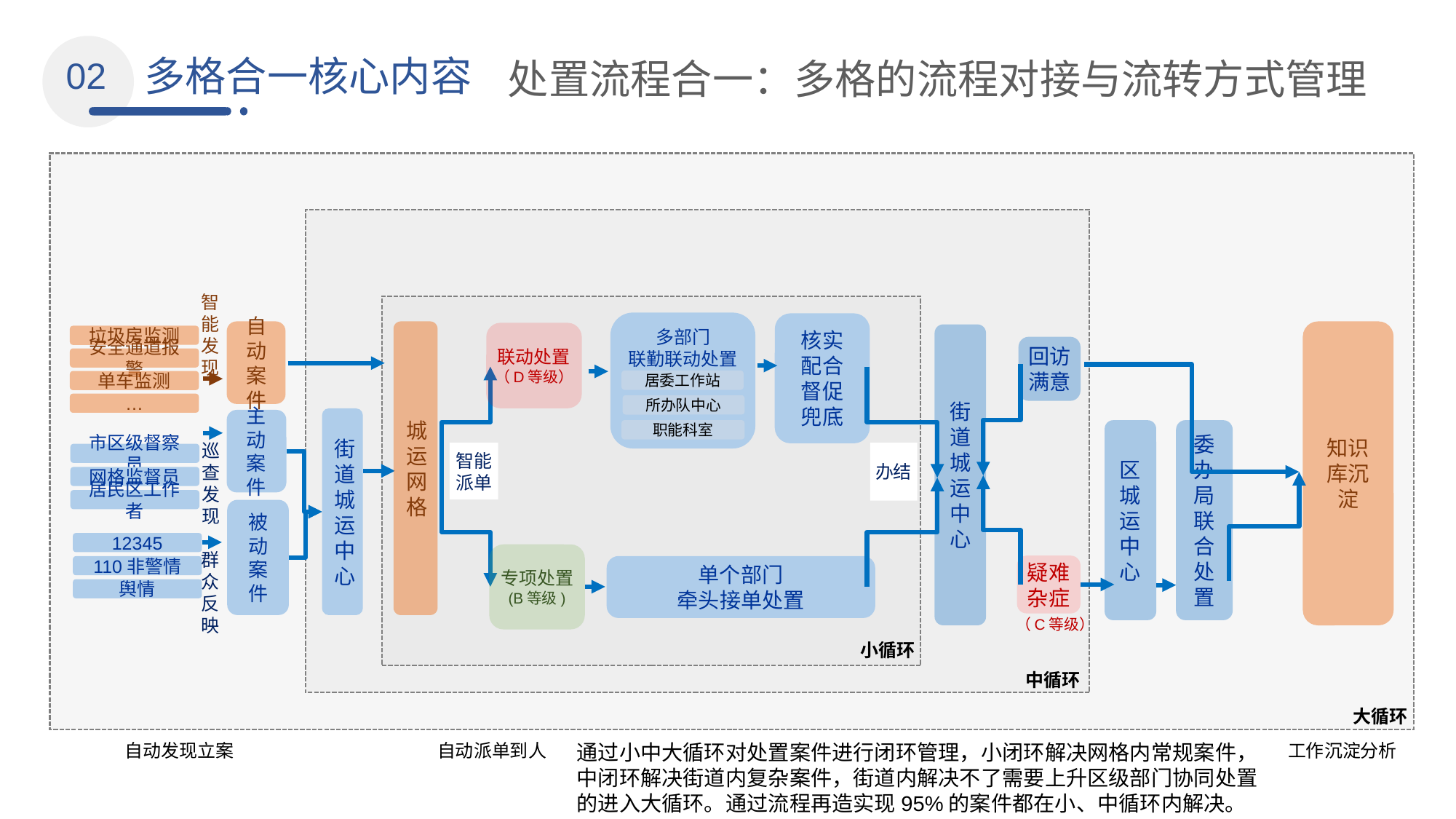

多格合一核心内容
02
处置流程合一：多格的流程对接与流转方式管理

智能发现

多部门
联勤联动处置

核实
配合
督促
兜底
自动
案件
城运网格
知识库沉淀
联动处置（D等级）
街道城运中心
垃圾房监测
安全通道报警
单车监测
…
回访
满意
居委工作站
所办队中心
职能科室
街道城运中心
主动案件
区城运中心
委办局联合处置
巡查发现
智能
派单
办结
市区级督察员
网格监督员
居民区工作者
被动案件
12345
110非警情
舆情
群众反映
专项处置
(B等级)
疑难杂症
单个部门
牵头接单处置
（C等级）
小循环
中循环
大循环
自动发现立案
自动派单到人
工作沉淀分析
通过小中大循环对处置案件进行闭环管理，小闭环解决网格内常规案件，中闭环解决街道内复杂案件，街道内解决不了需要上升区级部门协同处置的进入大循环。通过流程再造实现95%的案件都在小、中循环内解决。